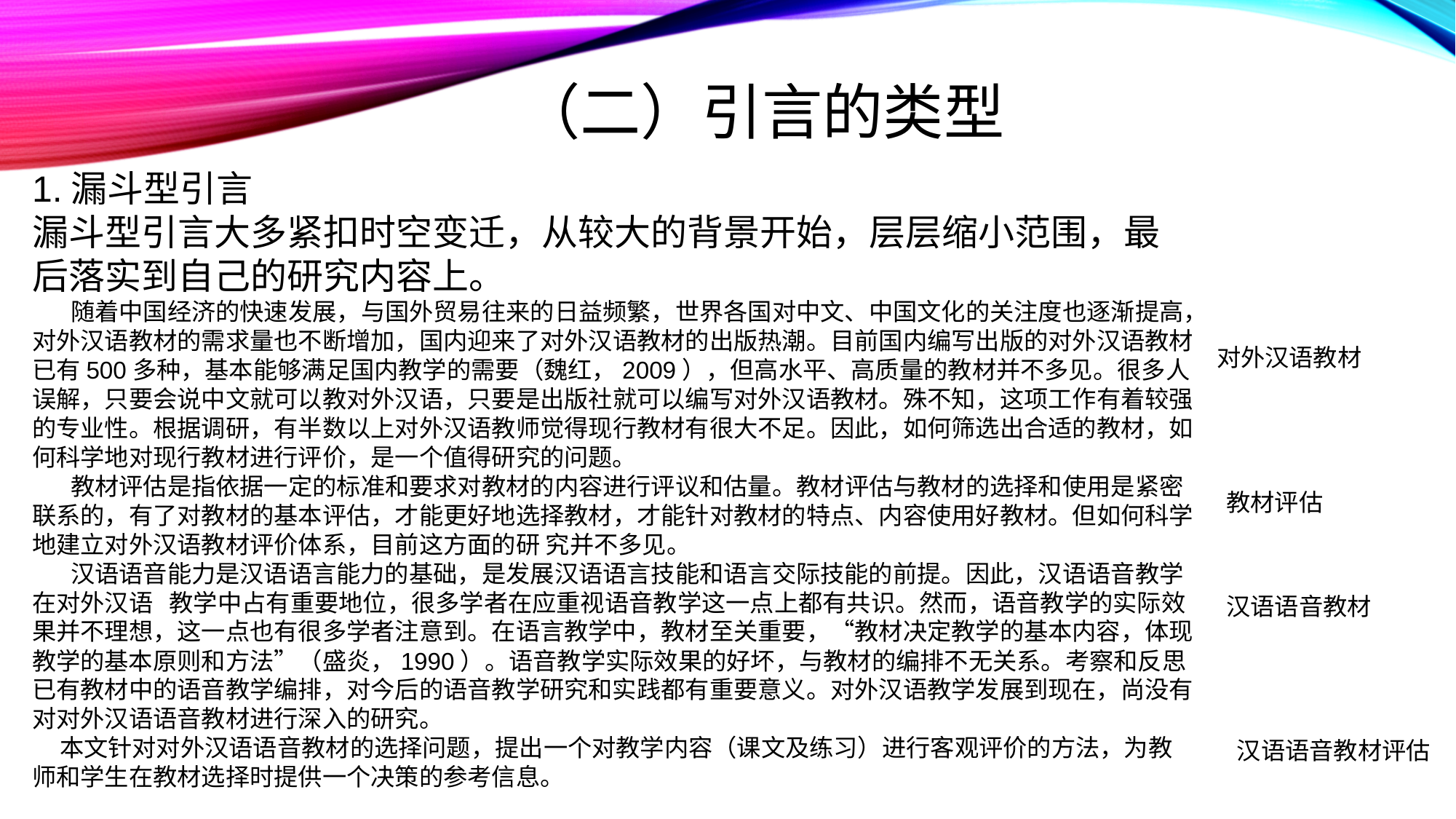

# （二）引言的类型
1.漏斗型引言
漏斗型引言大多紧扣时空变迁，从较大的背景开始，层层缩小范围，最后落实到自己的研究内容上。
      随着中国经济的快速发展，与国外贸易往来的日益频繁，世界各国对中文、中国文化的关注度也逐渐提高，对外汉语教材的需求量也不断增加，国内迎来了对外汉语教材的出版热潮。目前国内编写出版的对外汉语教材已有500多种，基本能够满足国内教学的需要（魏红，2009），但高水平、高质量的教材并不多见。很多人误解，只要会说中文就可以教对外汉语，只要是出版社就可以编写对外汉语教材。殊不知，这项工作有着较强的专业性。根据调研，有半数以上对外汉语教师觉得现行教材有很大不足。因此，如何筛选出合适的教材，如何科学地对现行教材进行评价，是一个值得研究的问题。
      教材评估是指依据一定的标准和要求对教材的内容进行评议和估量。教材评估与教材的选择和使用是紧密联系的，有了对教材的基本评估，才能更好地选择教材，才能针对教材的特点、内容使用好教材。但如何科学地建立对外汉语教材评价体系，目前这方面的研 究并不多见。
      汉语语音能力是汉语语言能力的基础，是发展汉语语言技能和语言交际技能的前提。因此，汉语语音教学在对外汉语   教学中占有重要地位，很多学者在应重视语音教学这一点上都有共识。然而，语音教学的实际效果并不理想，这一点也有很多学者注意到。在语言教学中，教材至关重要，“教材决定教学的基本内容，体现教学的基本原则和方法”（盛炎，1990）。语音教学实际效果的好坏，与教材的编排不无关系。考察和反思已有教材中的语音教学编排，对今后的语音教学研究和实践都有重要意义。对外汉语教学发展到现在，尚没有对对外汉语语音教材进行深入的研究。
    本文针对对外汉语语音教材的选择问题，提出一个对教学内容（课文及练习）进行客观评价的方法，为教师和学生在教材选择时提供一个决策的参考信息。
对外汉语教材
教材评估
汉语语音教材
汉语语音教材评估